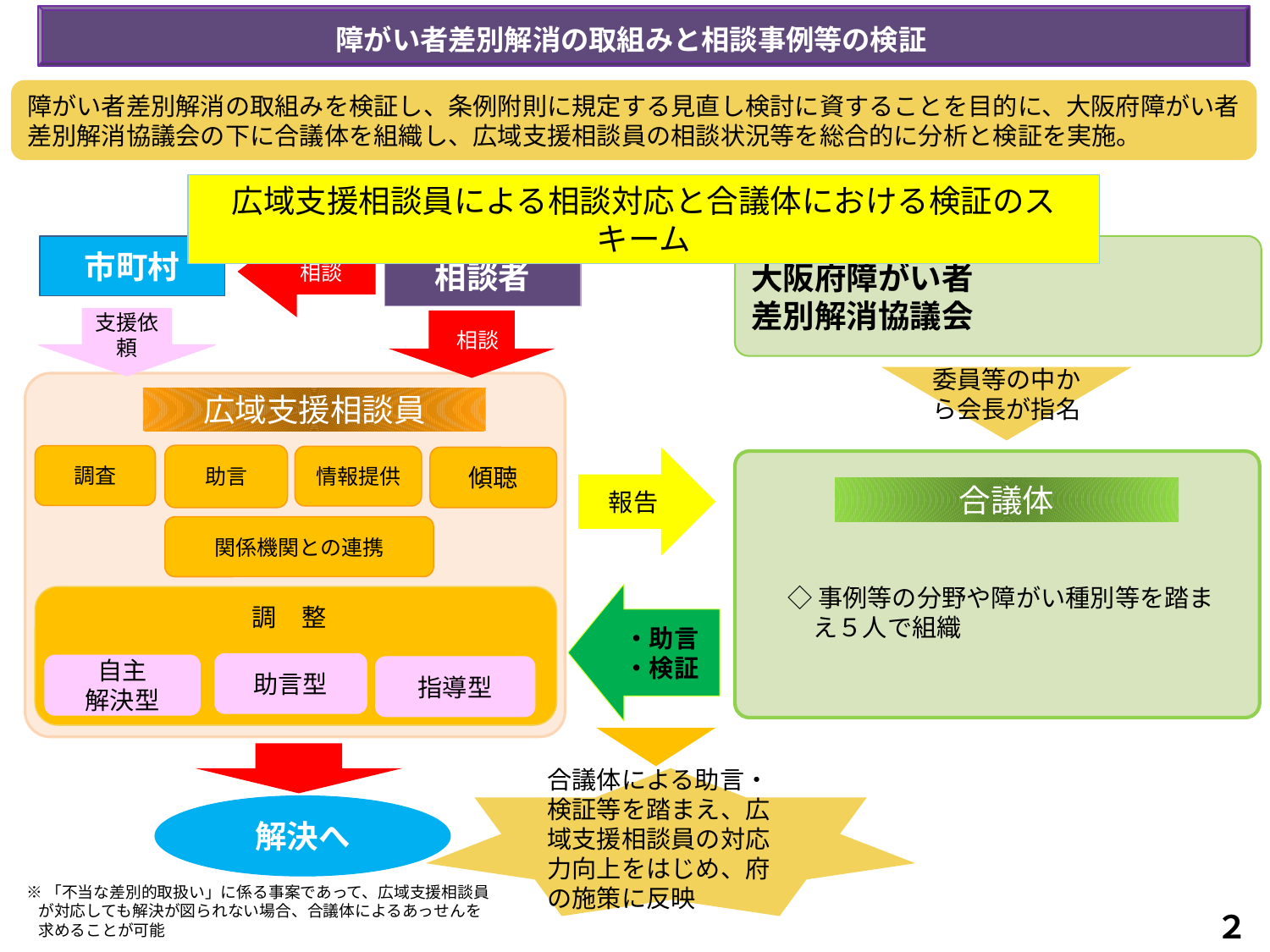

障がい者差別解消の取組みと相談事例等の検証
障がい者差別解消の取組みを検証し、条例附則に規定する見直し検討に資することを目的に、大阪府障がい者差別解消協議会の下に合議体を組織し、広域支援相談員の相談状況等を総合的に分析と検証を実施。
広域支援相談員による相談対応と合議体における検証のスキーム
相談
市町村
相談者
支援依頼
 相談

助言
調査
情報提供
傾聴
関係機関との連携
調　整

助言型
自主
解決型
指導型

解決へ
大阪府障がい者
差別解消協議会
委員等の中から会長が指名

広域支援相談員
報告

合議体
◇事例等の分野や障がい種別等を踏まえ５人で組織
・助言
・検証

合議体による助言・検証等を踏まえ、広域支援相談員の対応力向上をはじめ、府の施策に反映
※「不当な差別的取扱い」に係る事案であって、広域支援相談員が対応しても解決が図られない場合、合議体によるあっせんを求めることが可能
２